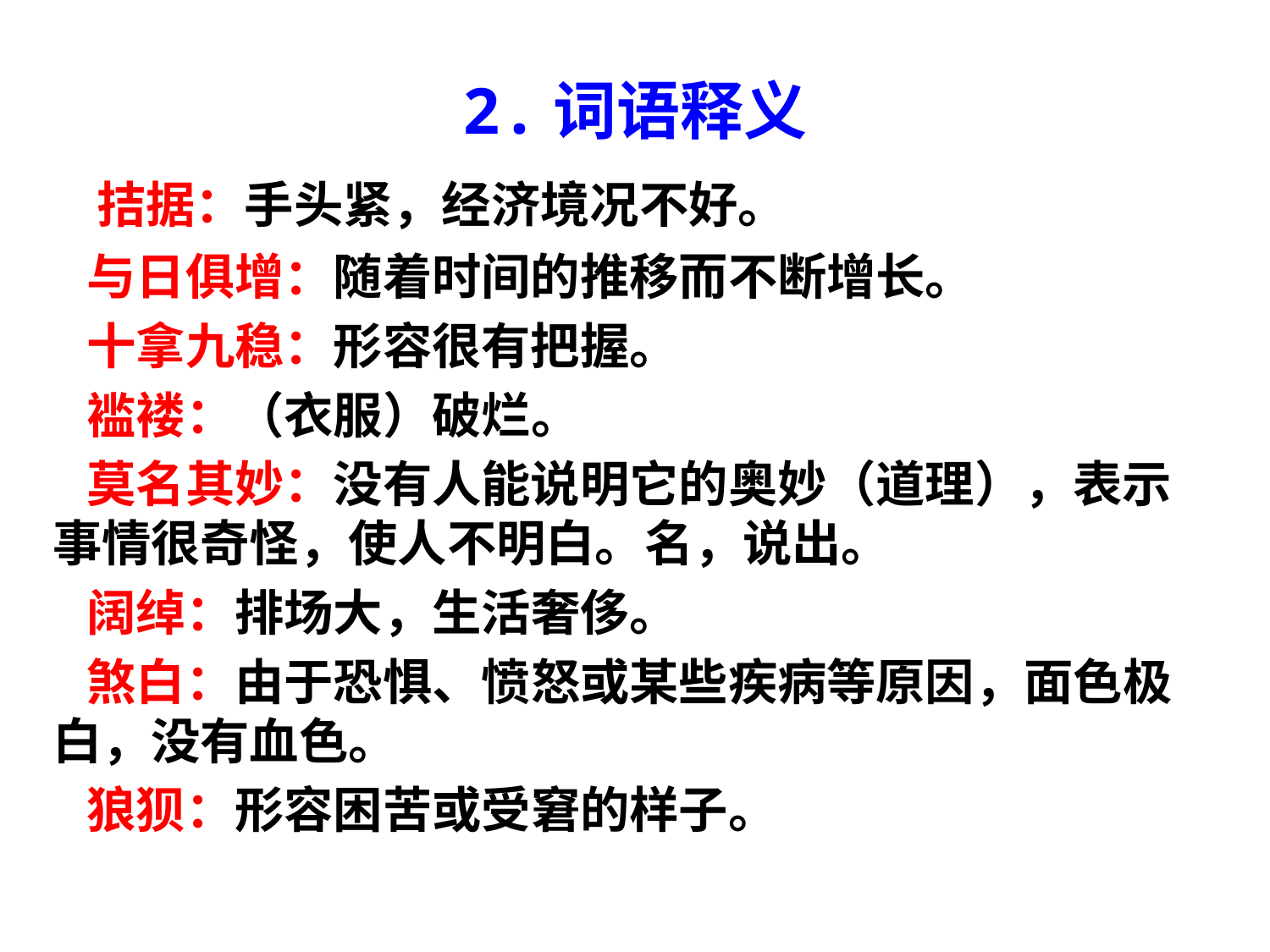

2.词语释义
  拮据：手头紧，经济境况不好。
  与日俱增：随着时间的推移而不断增长。
  十拿九稳：形容很有把握。
  褴褛：（衣服）破烂。
  莫名其妙：没有人能说明它的奥妙（道理），表示事情很奇怪，使人不明白。名，说出。
  阔绰：排场大，生活奢侈。
  煞白：由于恐惧、愤怒或某些疾病等原因，面色极白，没有血色。
  狼狈：形容困苦或受窘的样子。